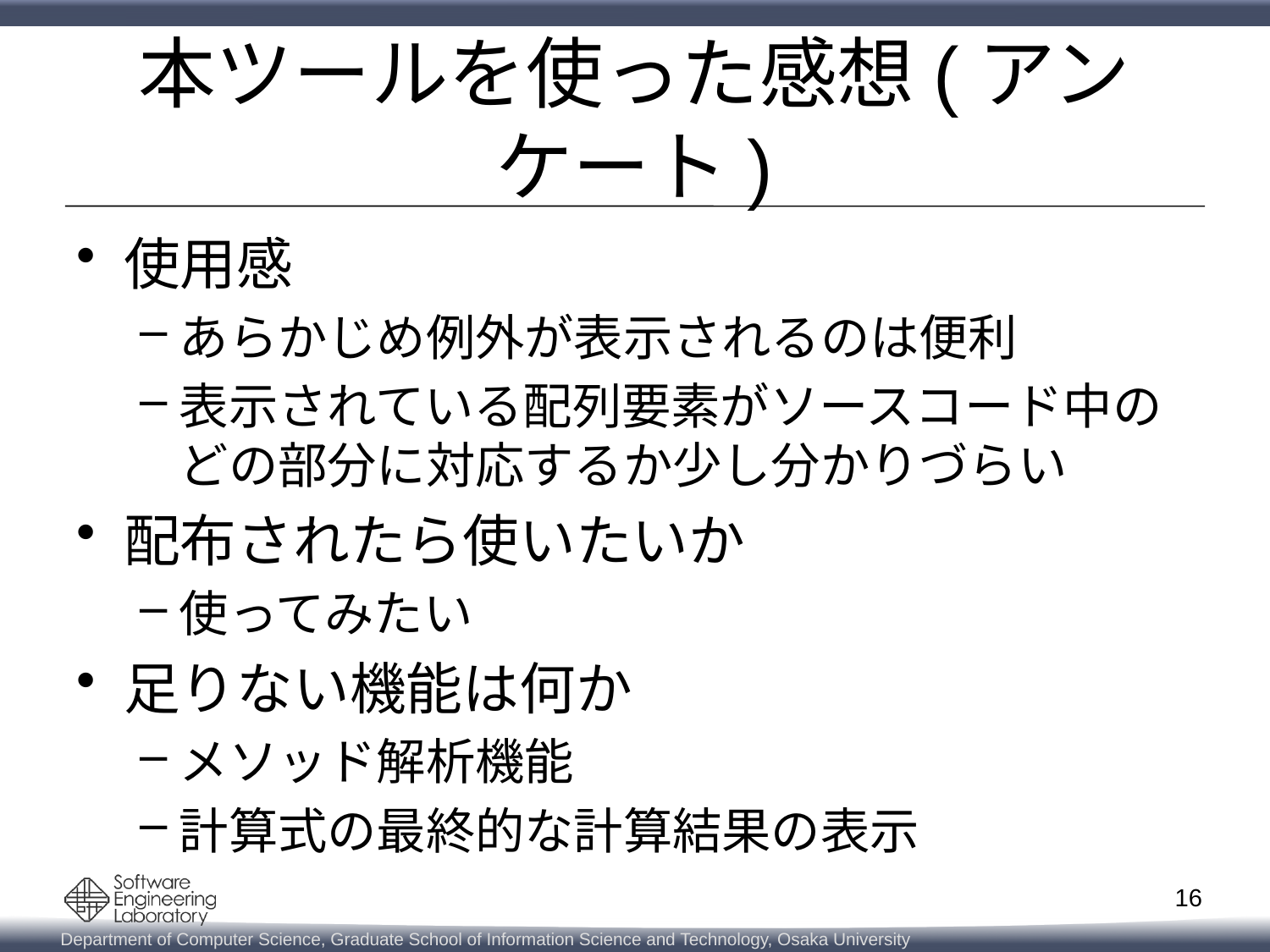

# 本ツールを使った感想(アンケート)
使用感
あらかじめ例外が表示されるのは便利
表示されている配列要素がソースコード中のどの部分に対応するか少し分かりづらい
配布されたら使いたいか
使ってみたい
足りない機能は何か
メソッド解析機能
計算式の最終的な計算結果の表示
16